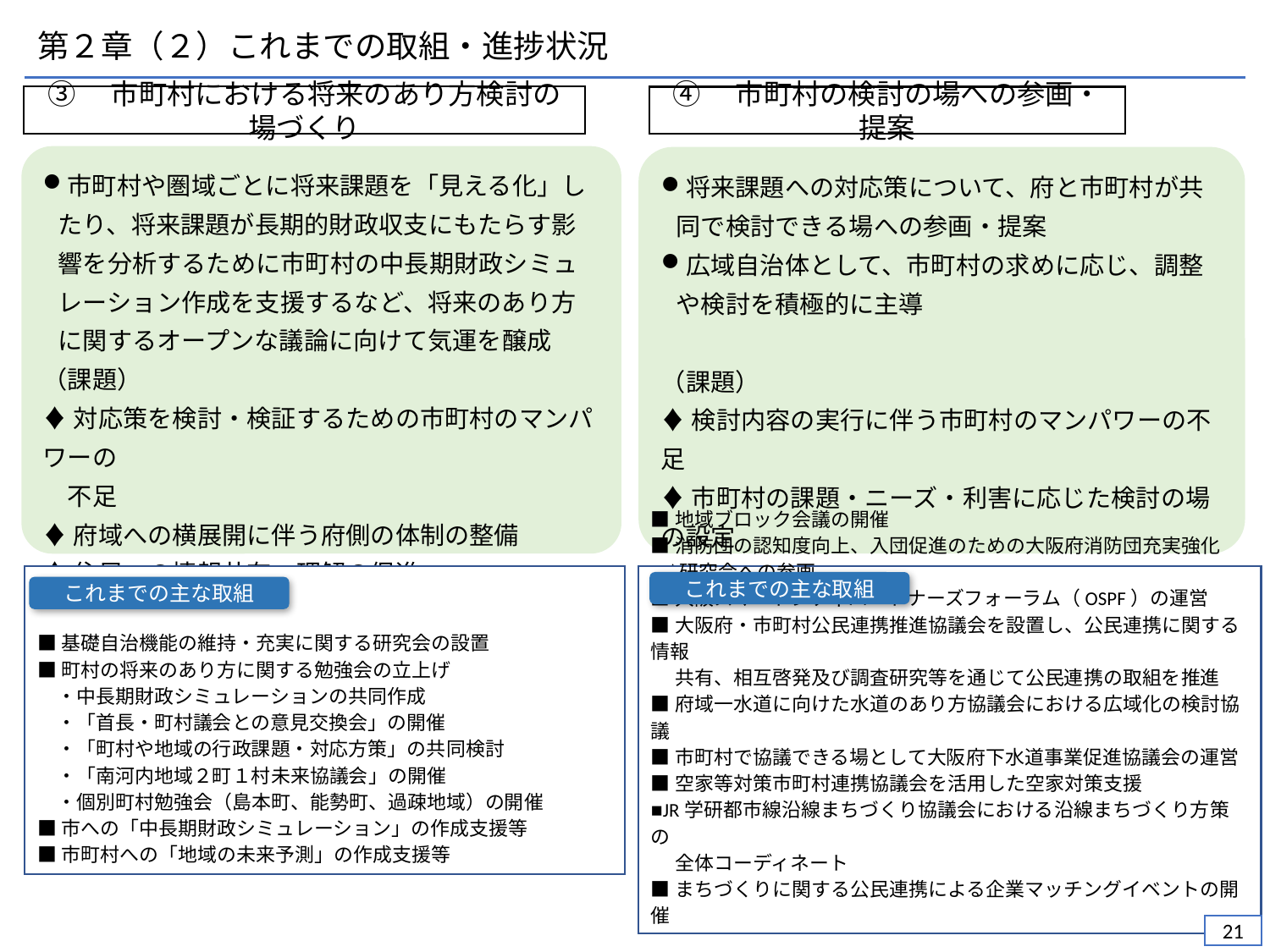

第２章（２）これまでの取組・進捗状況
③　市町村における将来のあり方検討の場づくり
④　市町村の検討の場への参画・提案
市町村や圏域ごとに将来課題を「見える化」したり、将来課題が長期的財政収支にもたらす影響を分析するために市町村の中長期財政シミュレーション作成を支援するなど、将来のあり方に関するオープンな議論に向けて気運を醸成
（課題）
♦対応策を検討・検証するための市町村のマンパワーの
　不足
♦府域への横展開に伴う府側の体制の整備
♦住民への情報共有、理解の促進

将来課題への対応策について、府と市町村が共同で検討できる場への参画・提案
広域自治体として、市町村の求めに応じ、調整や検討を積極的に主導

（課題）
♦検討内容の実行に伴う市町村のマンパワーの不足
♦市町村の課題・ニーズ・利害に応じた検討の場の設定
♦参画メンバーのミスマッチ

■地域ブロック会議の開催
■消防団の認知度向上、入団促進のための大阪府消防団充実強化
　  研究会への参画
■大阪スマートシティパートナーズフォーラム（OSPF）の運営
■大阪府・市町村公民連携推進協議会を設置し、公民連携に関する情報
　 共有、相互啓発及び調査研究等を通じて公民連携の取組を推進
■府域一水道に向けた水道のあり方協議会における広域化の検討協議
■市町村で協議できる場として大阪府下水道事業促進協議会の運営
■空家等対策市町村連携協議会を活用した空家対策支援
■JR学研都市線沿線まちづくり協議会における沿線まちづくり方策の
　 全体コーディネート
■まちづくりに関する公民連携による企業マッチングイベントの開催

■基礎自治機能の維持・充実に関する研究会の設置
■町村の将来のあり方に関する勉強会の立上げ
　・中長期財政シミュレーションの共同作成
　・「首長・町村議会との意見交換会」の開催
　・「町村や地域の行政課題・対応方策」の共同検討
　・「南河内地域２町１村未来協議会」の開催
　・個別町村勉強会（島本町、能勢町、過疎地域）の開催
■市への「中長期財政シミュレーション」の作成支援等
■市町村への「地域の未来予測」の作成支援等
これまでの主な取組
これまでの主な取組
21